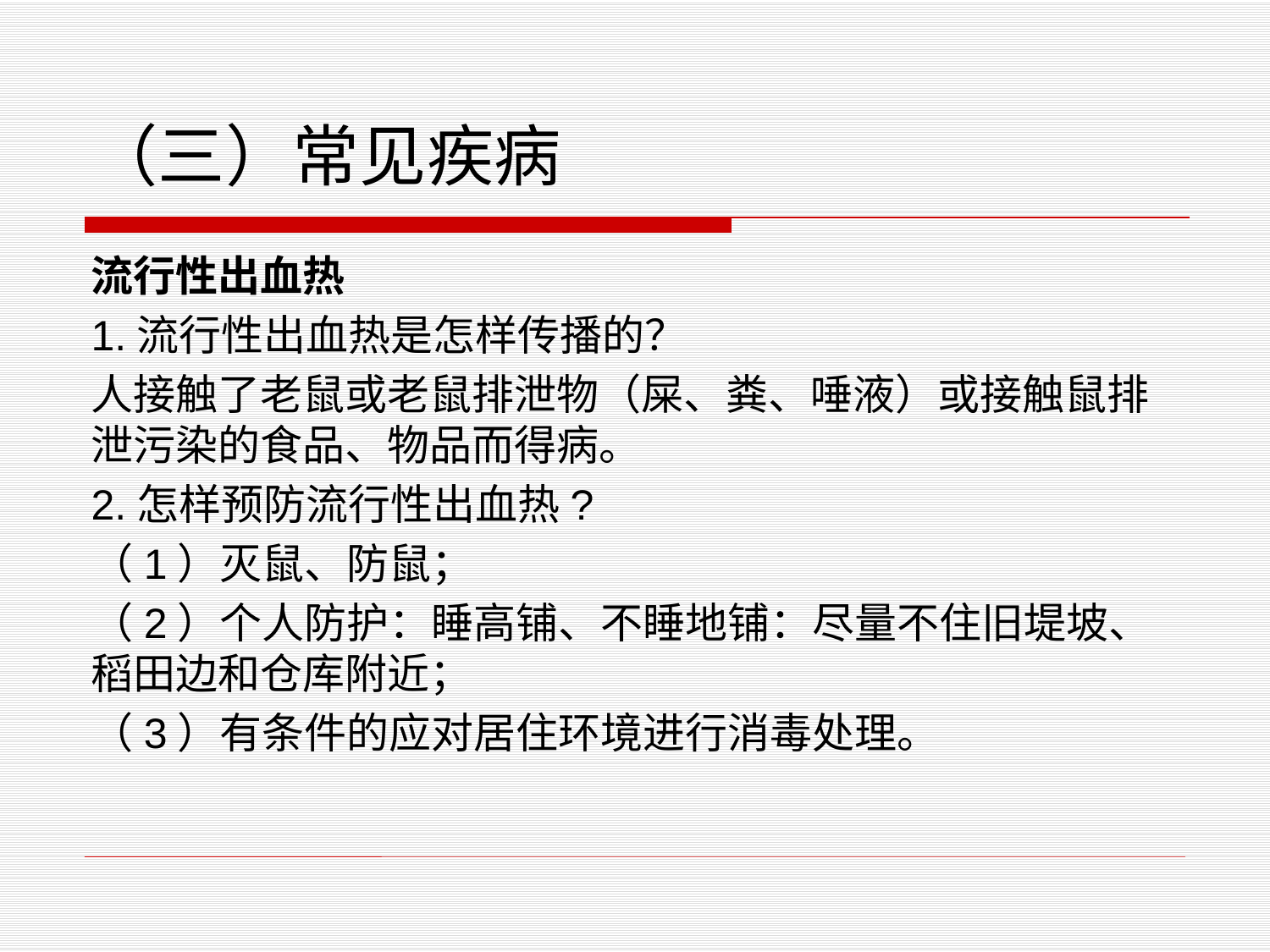

# （三）常见疾病
流行性出血热
1.流行性出血热是怎样传播的？
人接触了老鼠或老鼠排泄物（屎、粪、唾液）或接触鼠排泄污染的食品、物品而得病。
2.怎样预防流行性出血热?
（1）灭鼠、防鼠；
（2）个人防护：睡高铺、不睡地铺：尽量不住旧堤坡、稻田边和仓库附近；
（3）有条件的应对居住环境进行消毒处理。